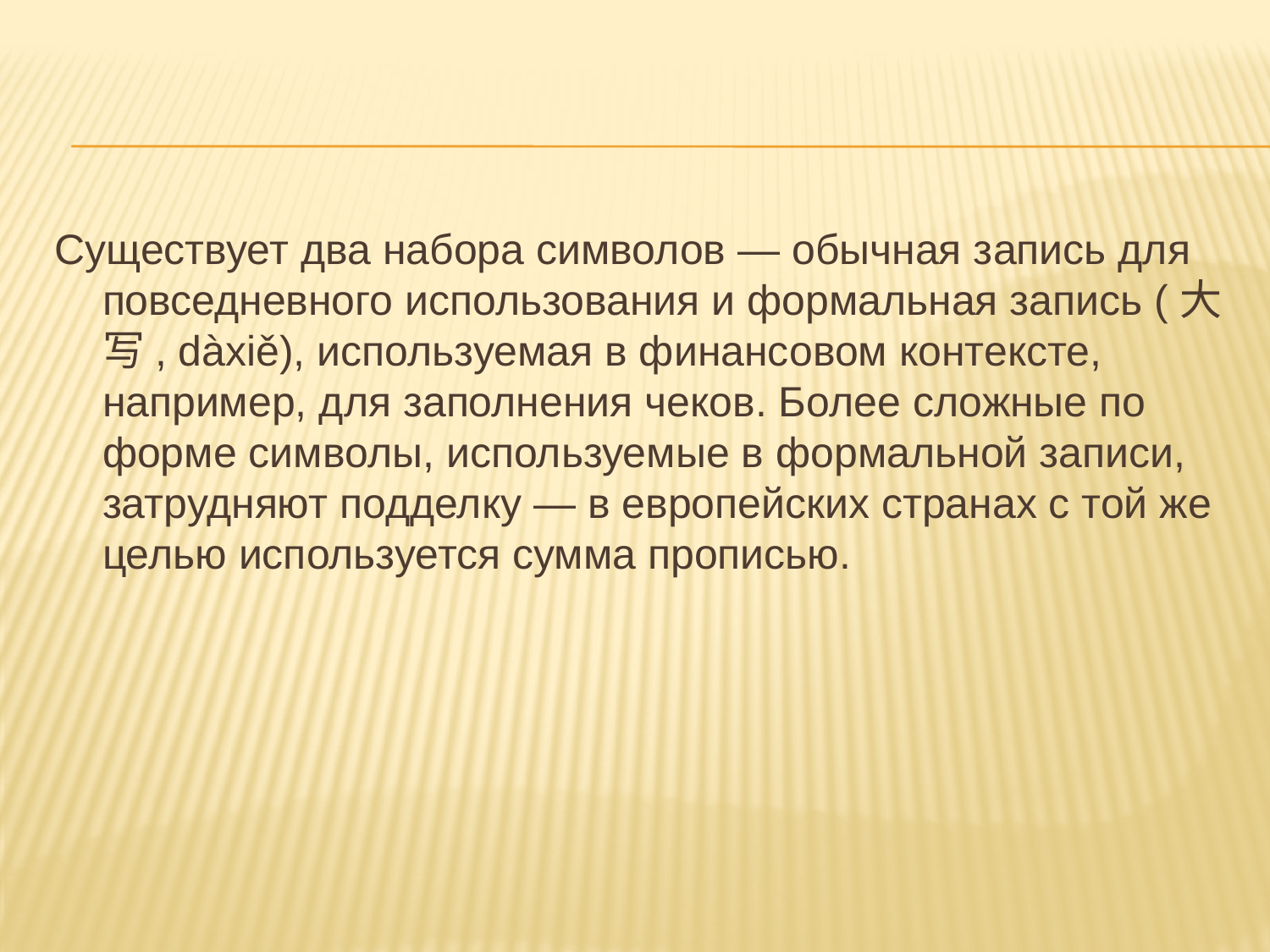

#
Существует два набора символов — обычная запись для повседневного использования и формальная запись (大 写, dàxiě), используемая в финансовом контексте, например, для заполнения чеков. Более сложные по форме символы, используемые в формальной записи, затрудняют подделку — в европейских странах с той же целью используется сумма прописью.